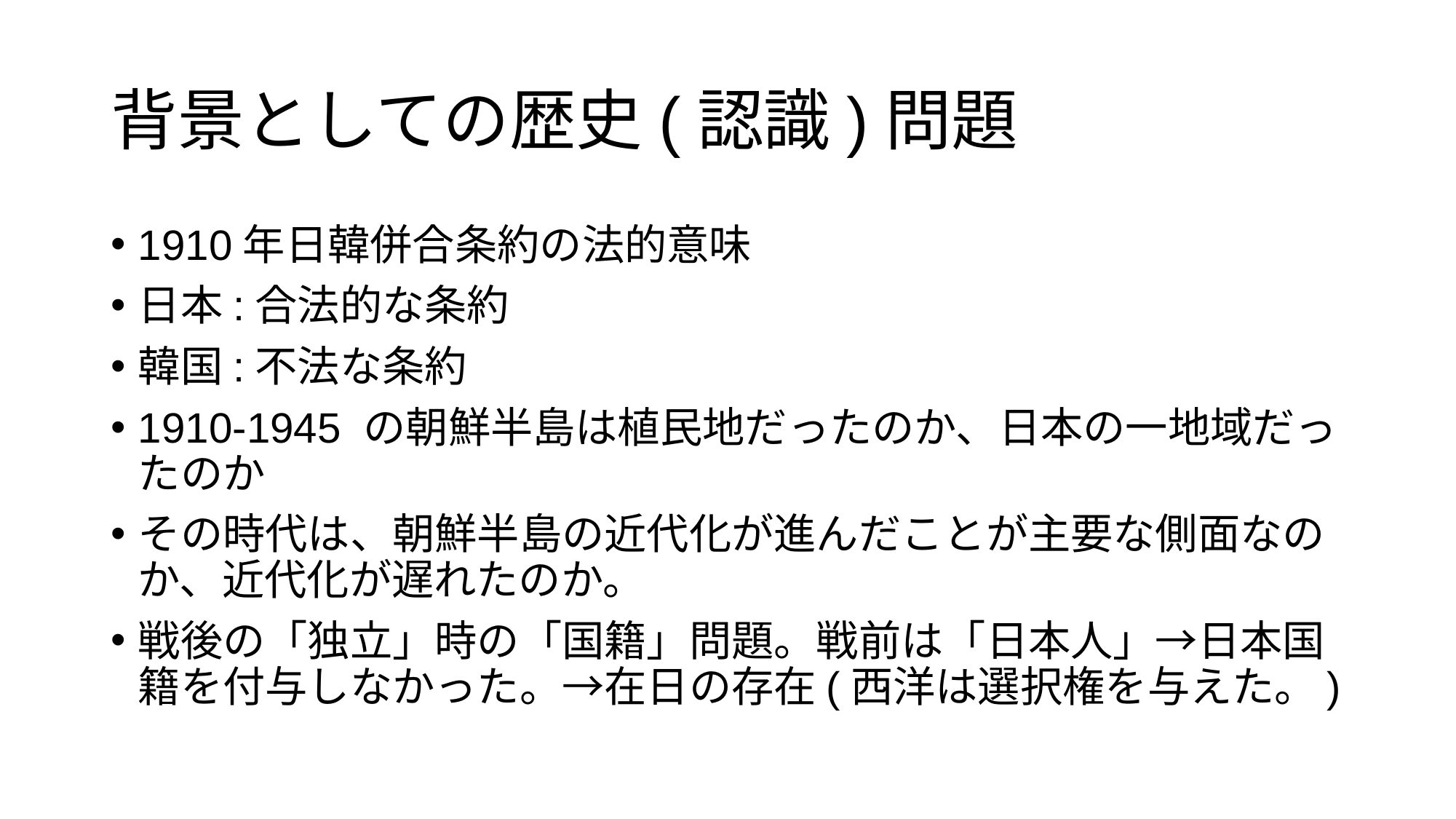

# 背景としての歴史(認識)問題
1910年日韓併合条約の法的意味
日本:合法的な条約
韓国:不法な条約
1910-1945 の朝鮮半島は植民地だったのか、日本の一地域だったのか
その時代は、朝鮮半島の近代化が進んだことが主要な側面なのか、近代化が遅れたのか。
戦後の「独立」時の「国籍」問題。戦前は「日本人」→日本国籍を付与しなかった。→在日の存在(西洋は選択権を与えた。)